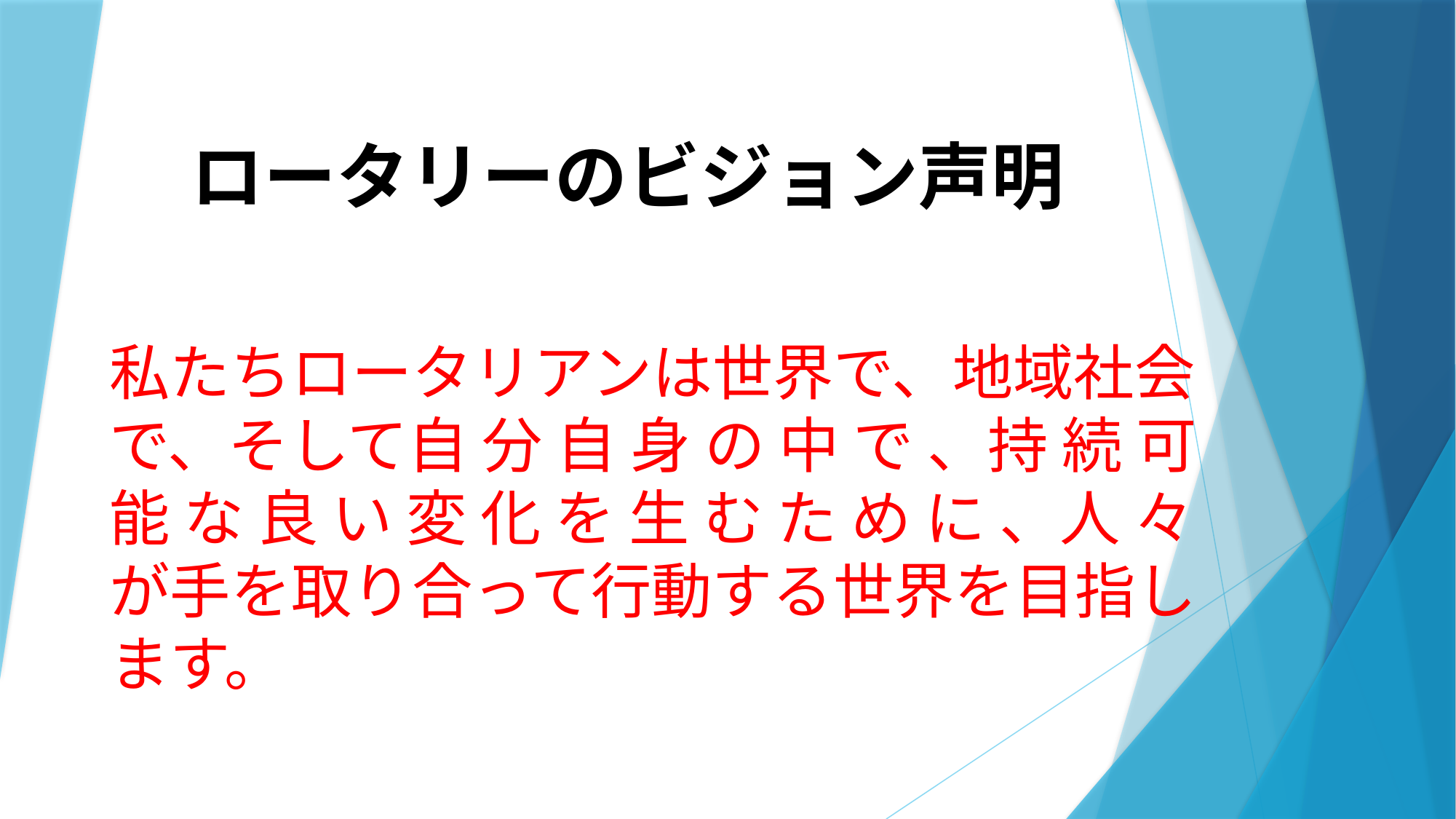

# ロータリーのビジョン声明

私たちロータリアンは世界で、地域社会で、そして自 分 自 身 の 中 で 、持 続 可 能 な 良 い 変 化 を 生 む た め に 、人 々 が手を取り合って行動する世界を目指します。